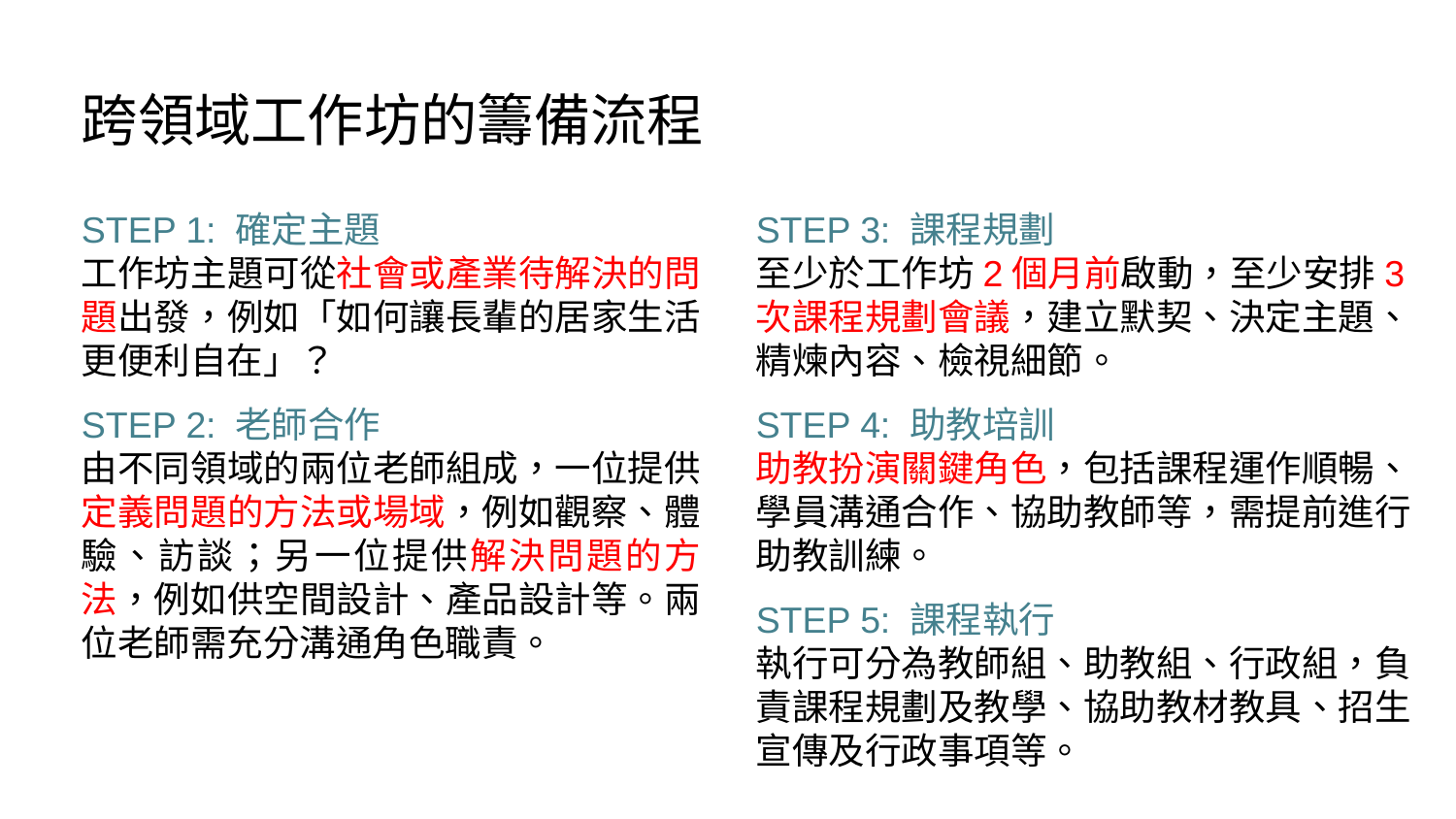

跨領域工作坊的籌備流程
STEP 1: 確定主題
工作坊主題可從社會或產業待解決的問題出發，例如「如何讓長輩的居家生活更便利自在」？
STEP 2: 老師合作
由不同領域的兩位老師組成，一位提供定義問題的方法或場域，例如觀察、體驗、訪談；另一位提供解決問題的方法，例如供空間設計、產品設計等。兩位老師需充分溝通角色職責。
STEP 3: 課程規劃
至少於工作坊2個月前啟動，至少安排3次課程規劃會議，建立默契、決定主題、精煉內容、檢視細節。
STEP 4: 助教培訓
助教扮演關鍵角色，包括課程運作順暢、學員溝通合作、協助教師等，需提前進行助教訓練。
STEP 5: 課程執行
執行可分為教師組、助教組、行政組，負責課程規劃及教學、協助教材教具、招生宣傳及行政事項等。